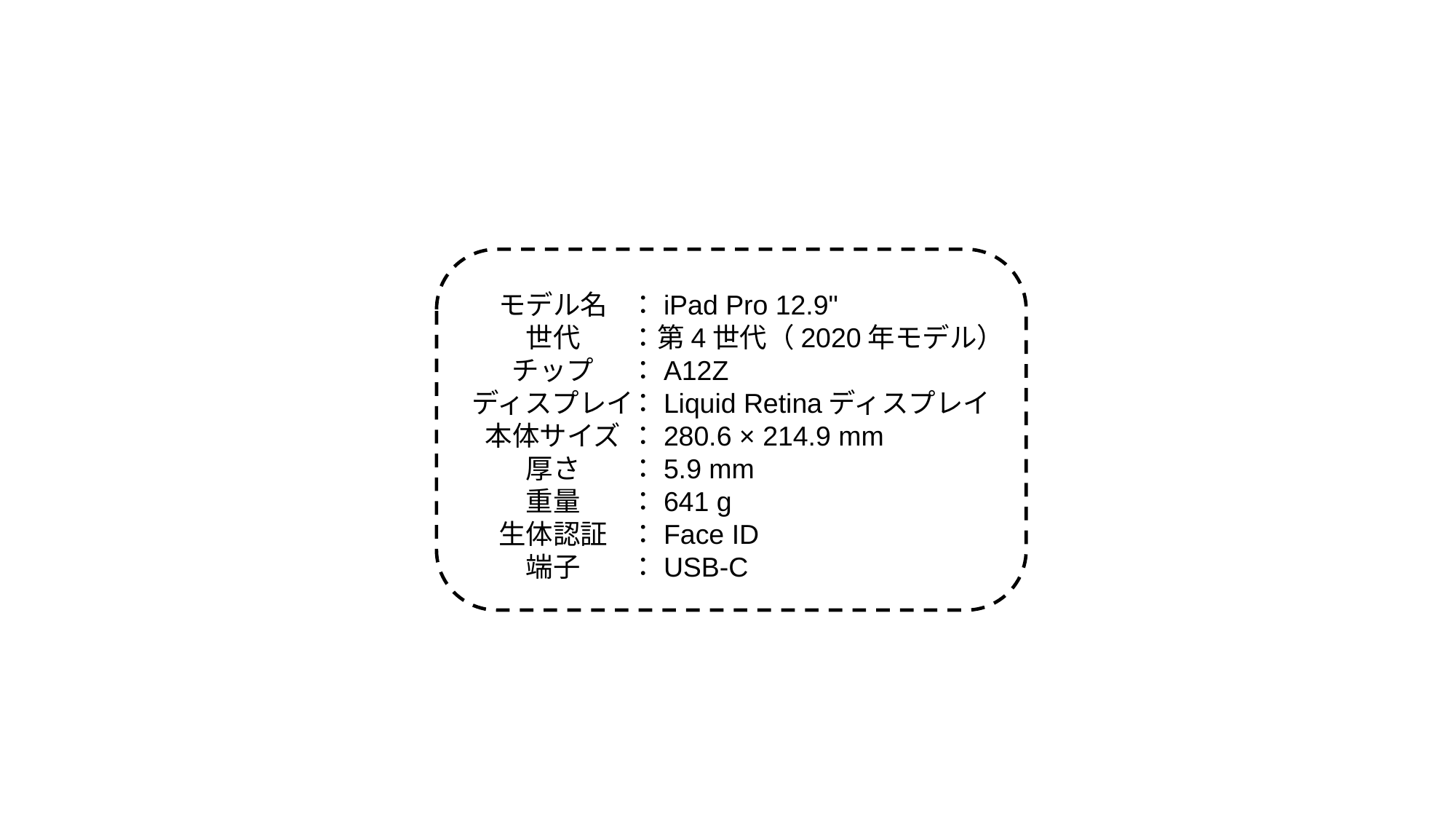

モデル名
世代
チップ
ディスプレイ
本体サイズ
厚さ
重量
生体認証
端子
：iPad Pro 12.9"
：第4世代（2020年モデル）
：A12Z
：Liquid Retinaディスプレイ
：280.6 × 214.9 mm
：5.9 mm
：641 g
：Face ID
：USB-C